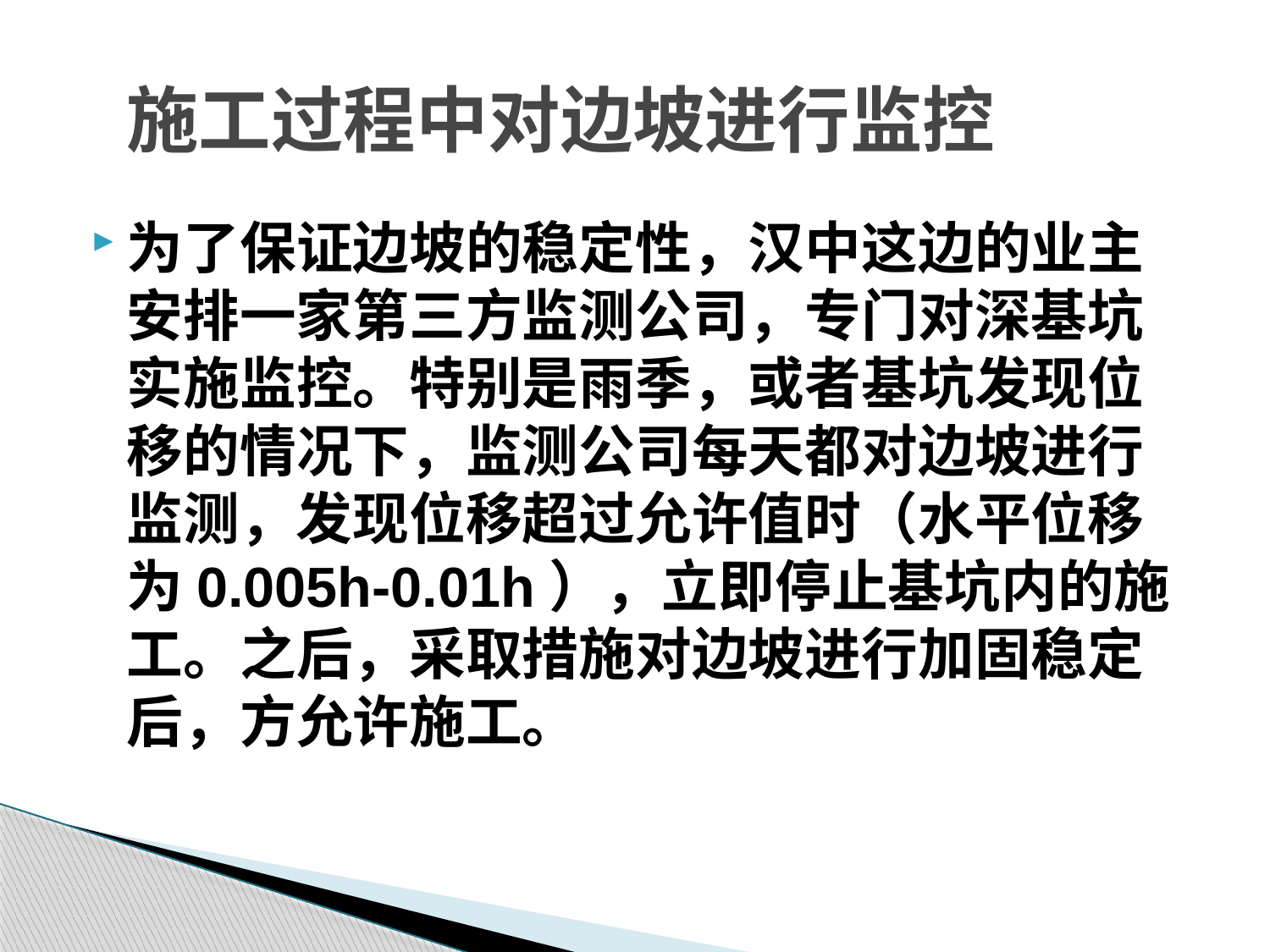

# 施工过程中对边坡进行监控
为了保证边坡的稳定性，汉中这边的业主安排一家第三方监测公司，专门对深基坑实施监控。特别是雨季，或者基坑发现位移的情况下，监测公司每天都对边坡进行监测，发现位移超过允许值时（水平位移为0.005h-0.01h），立即停止基坑内的施工。之后，采取措施对边坡进行加固稳定后，方允许施工。